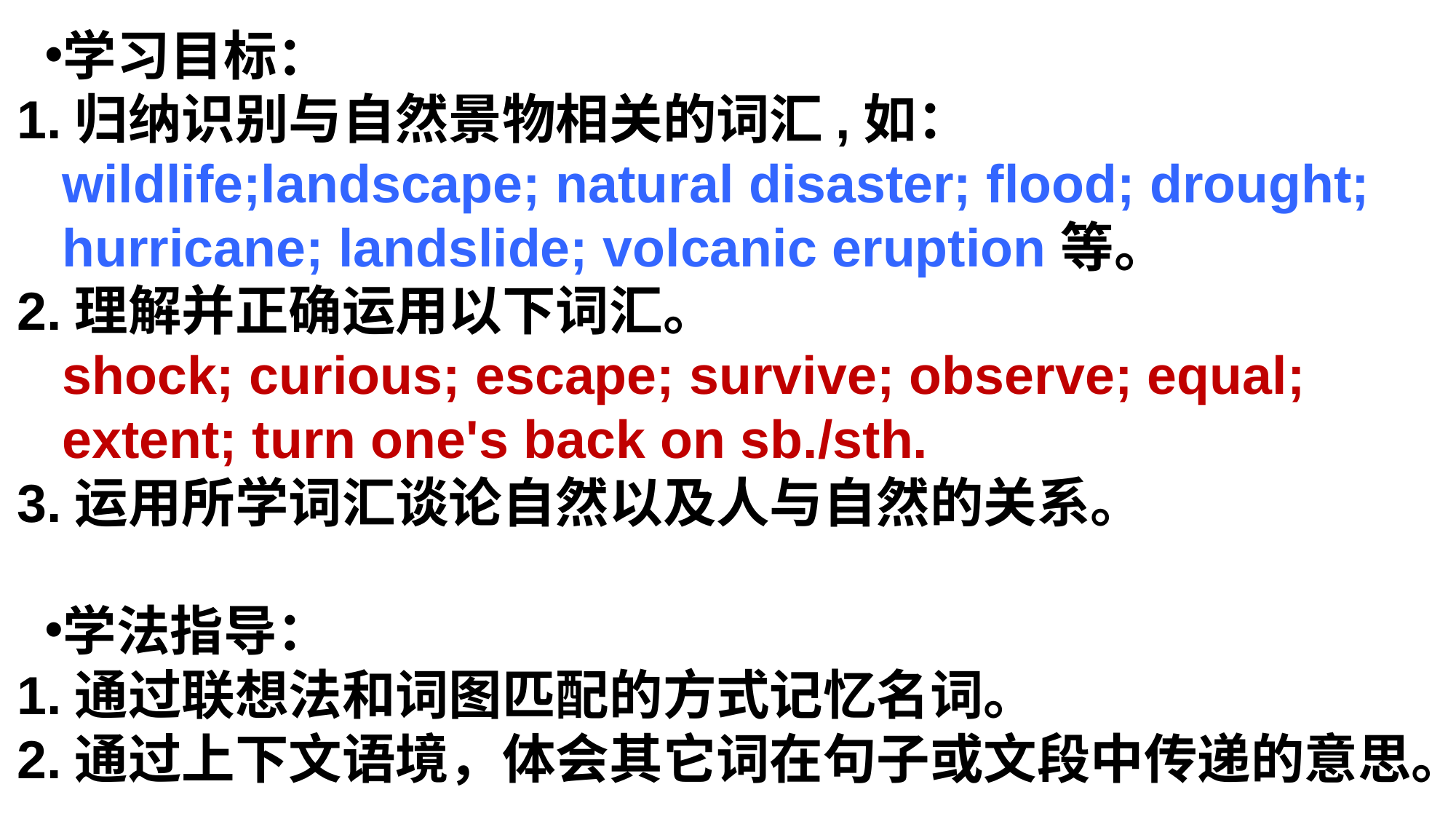

学习目标：
1.归纳识别与自然景物相关的词汇,如：
   wildlife;landscape; natural disaster; flood; drought;
   hurricane; landslide; volcanic eruption等。
2.理解并正确运用以下词汇。
   shock; curious; escape; survive; observe; equal;
   extent; turn one's back on sb./sth.
3.运用所学词汇谈论自然以及人与自然的关系。

学法指导：
1.通过联想法和词图匹配的方式记忆名词。
2.通过上下文语境，体会其它词在句子或文段中传递的意思。